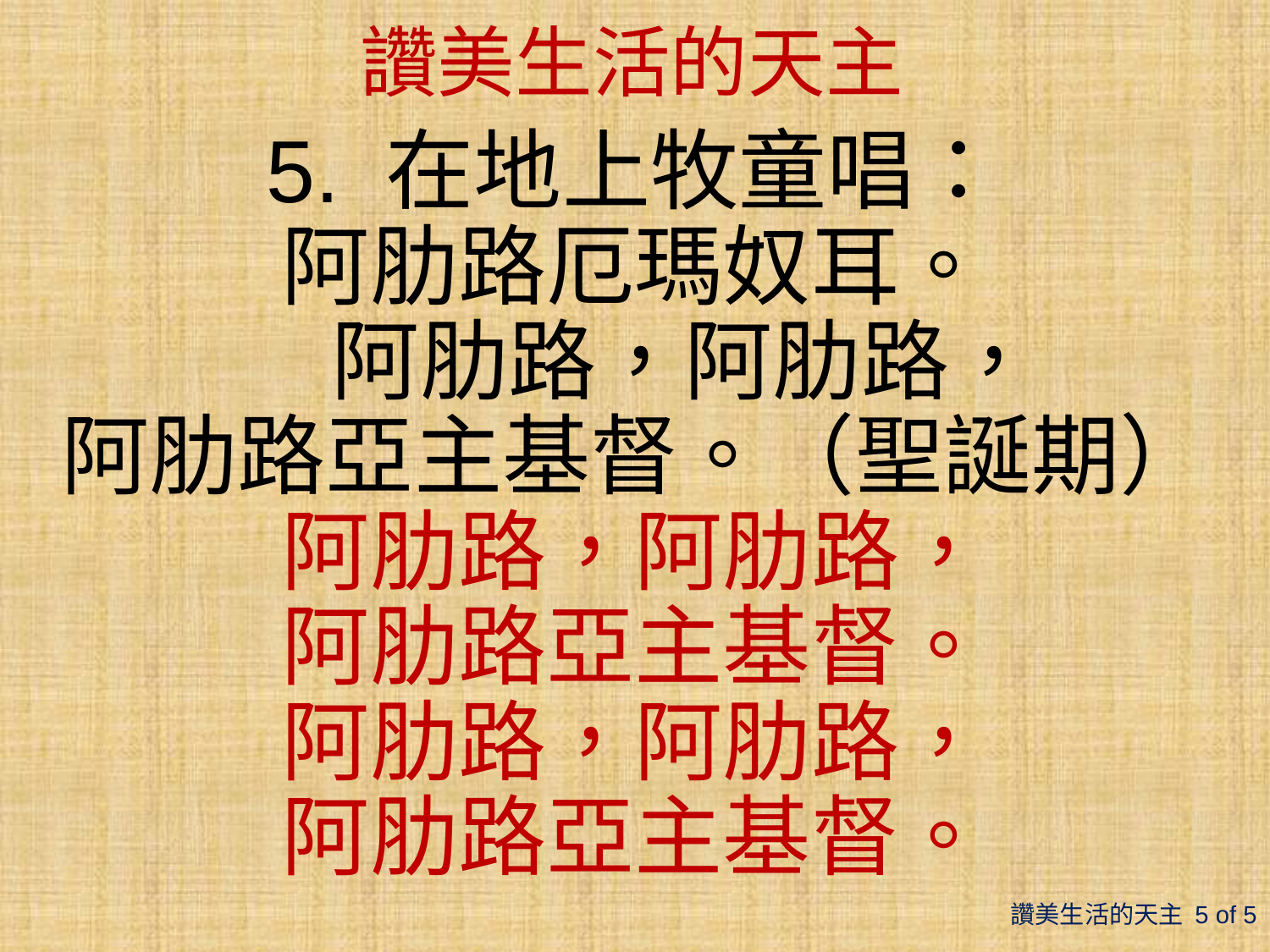

# 讚美生活的天主
5. 在地上牧童唱：
阿肋路厄瑪奴耳。
    阿肋路，阿肋路，
阿肋路亞主基督。（聖誕期）
阿肋路，阿肋路，
阿肋路亞主基督。
阿肋路，阿肋路，
阿肋路亞主基督。
讚美生活的天主 5 of 5